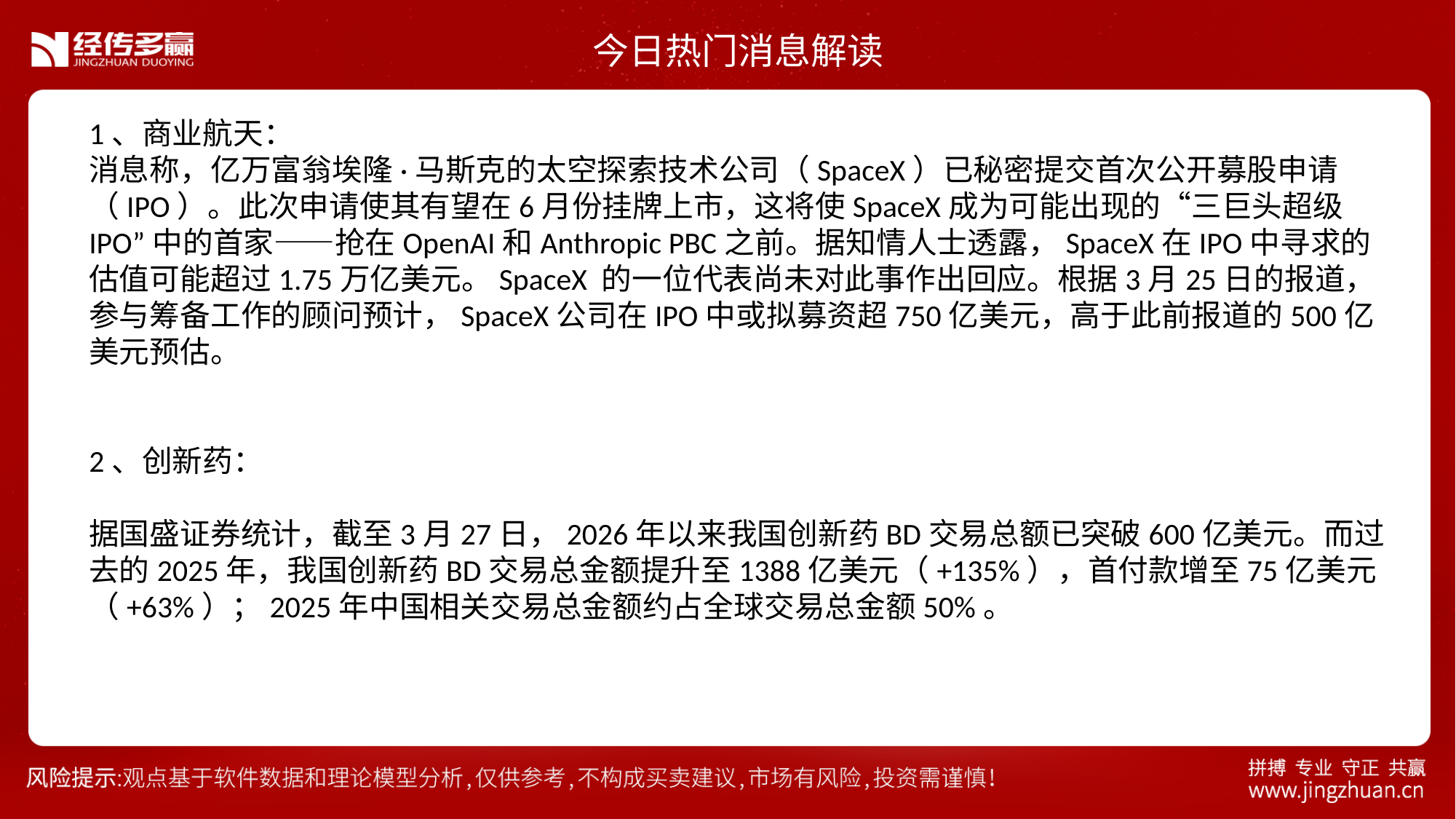

今日热门消息解读
1、商业航天：
消息称，亿万富翁埃隆·马斯克的太空探索技术公司（SpaceX）已秘密提交首次公开募股申请（IPO）。此次申请使其有望在6月份挂牌上市，这将使SpaceX成为可能出现的“三巨头超级IPO”中的首家——抢在OpenAI和Anthropic PBC之前。据知情人士透露，SpaceX在IPO中寻求的估值可能超过1.75万亿美元。SpaceX 的一位代表尚未对此事作出回应。根据3月25日的报道，参与筹备工作的顾问预计，SpaceX公司在IPO中或拟募资超750亿美元，高于此前报道的500亿美元预估。

2、创新药：

据国盛证券统计，截至3月27日，2026年以来我国创新药BD交易总额已突破600亿美元。而过去的2025年，我国创新药BD交易总金额提升至1388亿美元（+135%），首付款增至75亿美元（+63%）；2025年中国相关交易总金额约占全球交易总金额50%。